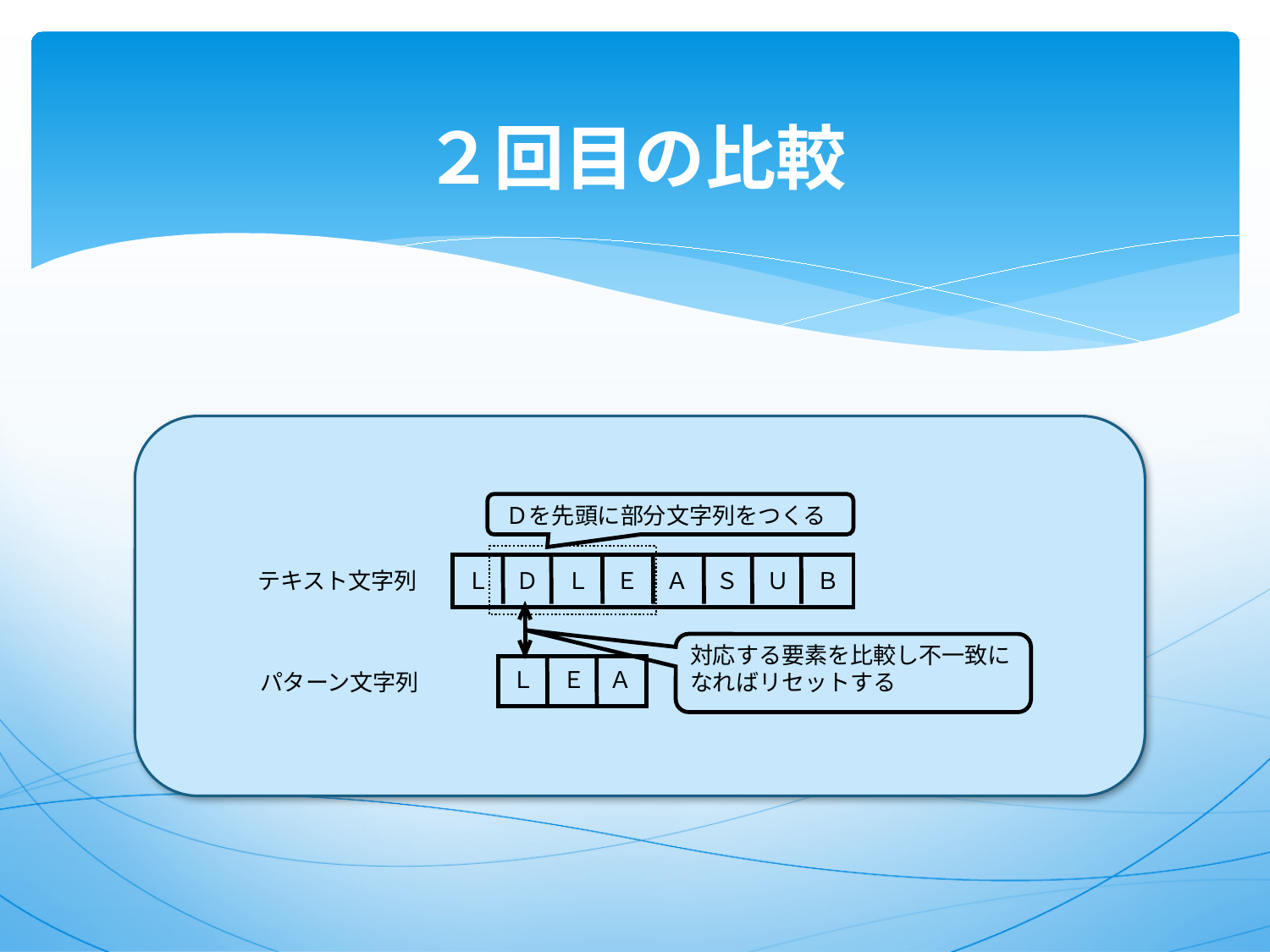

# ２回目の比較

Ｄを先頭に部分文字列をつくる

テキスト文字列
Ｌ
Ｄ
Ｌ
Ｅ
Ａ
Ｓ
Ｕ
Ｂ

対応する要素を比較し不一致になればリセットする

Ｌ
Ｅ
Ａ
パターン文字列